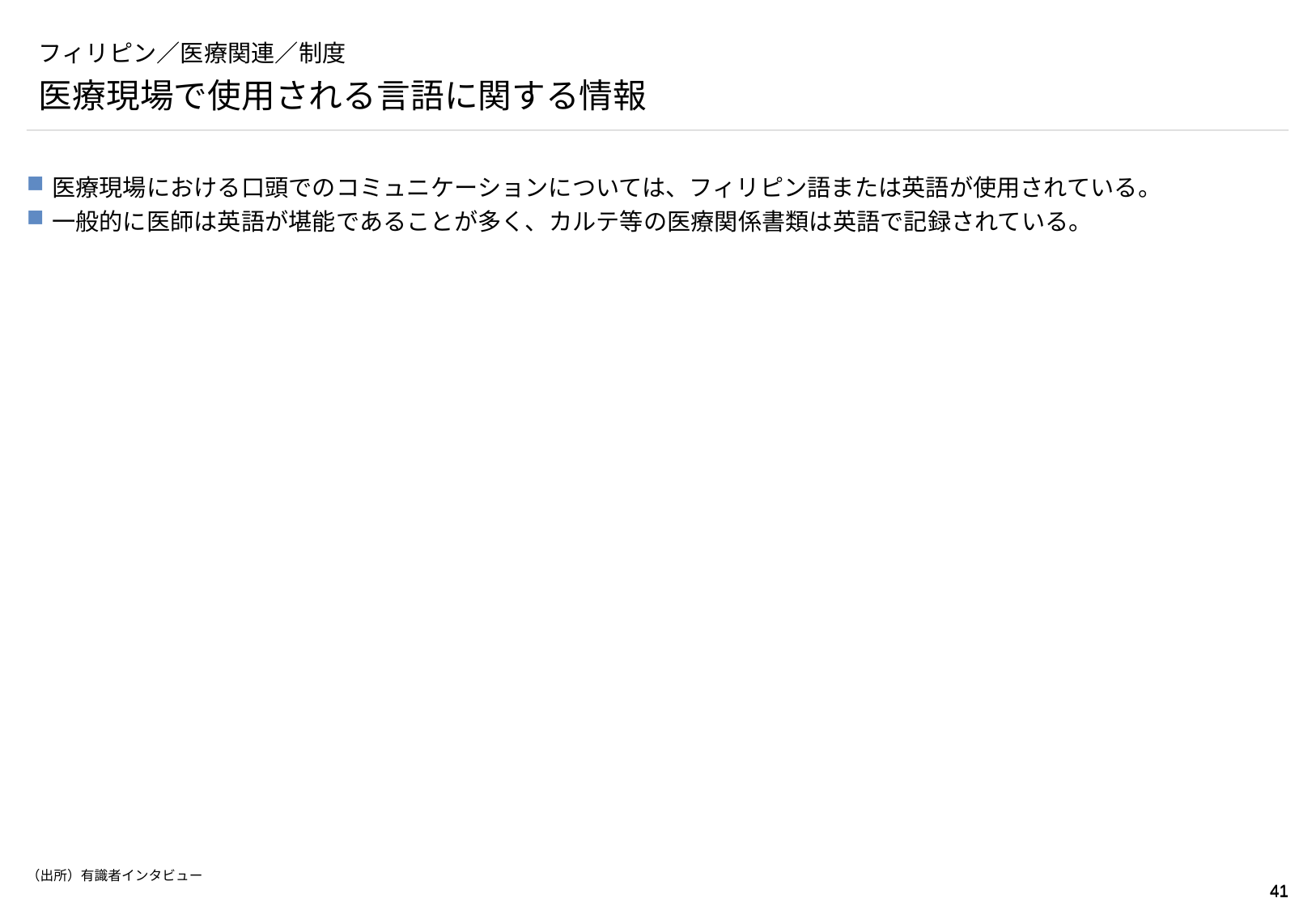

# フィリピン／医療関連／制度
医療現場で使用される言語に関する情報

医療現場における口頭でのコミュニケーションについては、フィリピン語または英語が使用されている。
一般的に医師は英語が堪能であることが多く、カルテ等の医療関係書類は英語で記録されている。
（出所）有識者インタビュー
41